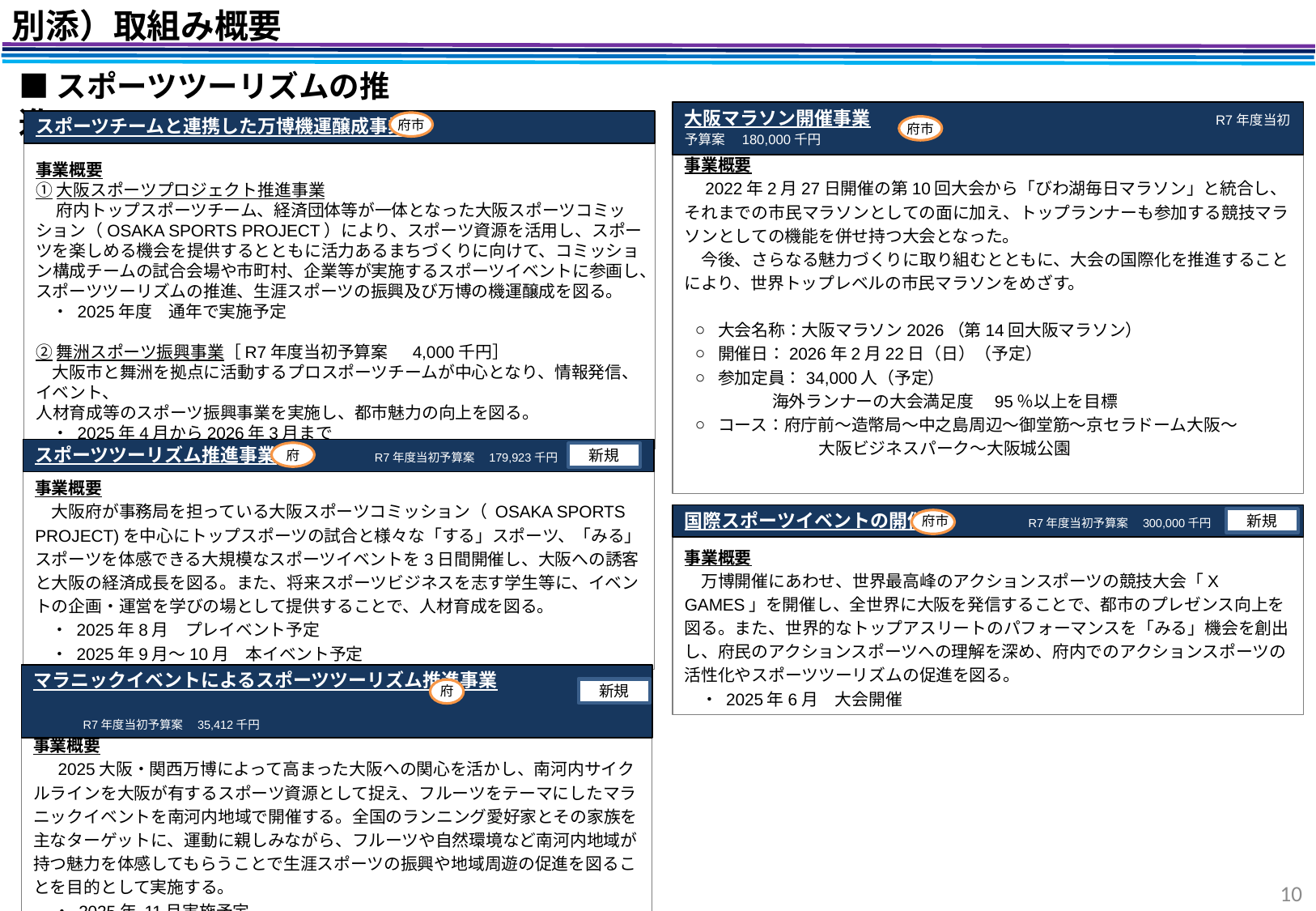

別添）取組み概要
■スポーツツーリズムの推進
スポーツチームと連携した万博機運醸成事業
府市

大阪マラソン開催事業　　　　　　　　 　　　　　　　　　　　　　　R7年度当初予算案　180,000千円
府市

事業概要
①大阪スポーツプロジェクト推進事業
　 府内トップスポーツチーム、経済団体等が一体となった大阪スポーツコミッション（OSAKA SPORTS PROJECT）により、スポーツ資源を活用し、スポーツを楽しめる機会を提供するとともに活力あるまちづくりに向けて、コミッション構成チームの試合会場や市町村、企業等が実施するスポーツイベントに参画し、スポーツツーリズムの推進、生涯スポーツの振興及び万博の機運醸成を図る。
　・ 2025年度　通年で実施予定

②舞洲スポーツ振興事業［R7年度当初予算案　 4,000千円］
　大阪市と舞洲を拠点に活動するプロスポーツチームが中心となり、情報発信、イベント、
人材育成等のスポーツ振興事業を実施し、都市魅力の向上を図る。
　・ 2025年4月から2026年3月まで
事業概要
　2022年2月27日開催の第10回大会から「びわ湖毎日マラソン」と統合し、それまでの市民マラソンとしての面に加え、トップランナーも参加する競技マラソンとしての機能を併せ持つ大会となった。
　今後、さらなる魅力づくりに取り組むとともに、大会の国際化を推進することにより、世界トップレベルの市民マラソンをめざす。

大会名称：大阪マラソン2026（第14回大阪マラソン）
開催日：2026年2月22日（日）（予定）
参加定員：34,000人（予定）
                   海外ランナーの大会満足度　95％以上を目標
コース：府庁前～造幣局～中之島周辺～御堂筋～京セラドーム大阪～
　　　　　　　　大阪ビジネスパーク～大阪城公園

スポーツツーリズム推進事業                      R7年度当初予算案　179,923千円
府

新規
事業概要
　大阪府が事務局を担っている大阪スポーツコミッション（ OSAKA SPORTS PROJECT)を中心にトップスポーツの試合と様々な「する」スポーツ、「みる」スポーツを体感できる大規模なスポーツイベントを3日間開催し、大阪への誘客と大阪の経済成長を図る。また、将来スポーツビジネスを志す学生等に、イベントの企画・運営を学びの場として提供することで、人材育成を図る。
　・ 2025年8月　プレイベント予定
　・ 2025年9月～10月　本イベント予定
国際スポーツイベントの開催                       R7年度当初予算案　300,000千円
府市

新規
事業概要
　万博開催にあわせ、世界最高峰のアクションスポーツの競技大会「X GAMES」を開催し、全世界に大阪を発信することで、都市のプレゼンス向上を図る。また、世界的なトップアスリートのパフォーマンスを「みる」機会を創出し、府民のアクションスポーツへの理解を深め、府内でのアクションスポーツの活性化やスポーツツーリズムの促進を図る。
　・ 2025年6月　大会開催
マラニックイベントによるスポーツツーリズム推進事業
　　　　　　　　　　　　　　　　　　　　　　　　　　　　　　　　　　　　　　　　　　　　　　　　　　　　　　　　R7年度当初予算案　35,412千円
府

新規
事業概要
　 2025大阪・関西万博によって高まった大阪への関心を活かし、南河内サイクルラインを大阪が有するスポーツ資源として捉え、フルーツをテーマにしたマラニックイベントを南河内地域で開催する。全国のランニング愛好家とその家族を主なターゲットに、運動に親しみながら、フルーツや自然環境など南河内地域が持つ魅力を体感してもらうことで生涯スポーツの振興や地域周遊の促進を図ることを目的として実施する。
　 ・ 2025年 11月実施予定
10
10